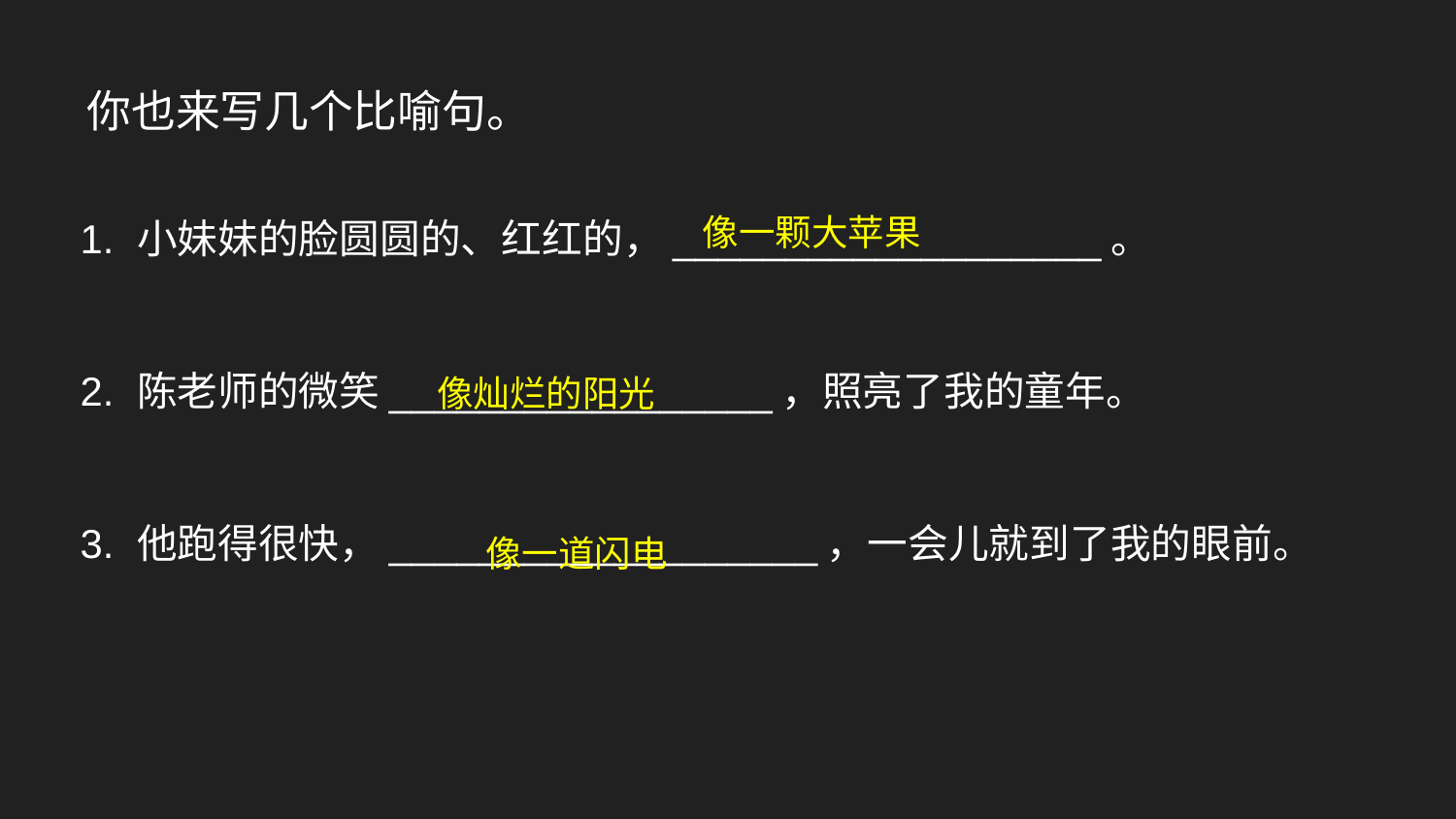

你也来写几个比喻句。
小妹妹的脸圆圆的、红红的，___________________。

陈老师的微笑_________________，照亮了我的童年。

他跑得很快，___________________，一会儿就到了我的眼前。
像一颗大苹果
像灿烂的阳光
像一道闪电